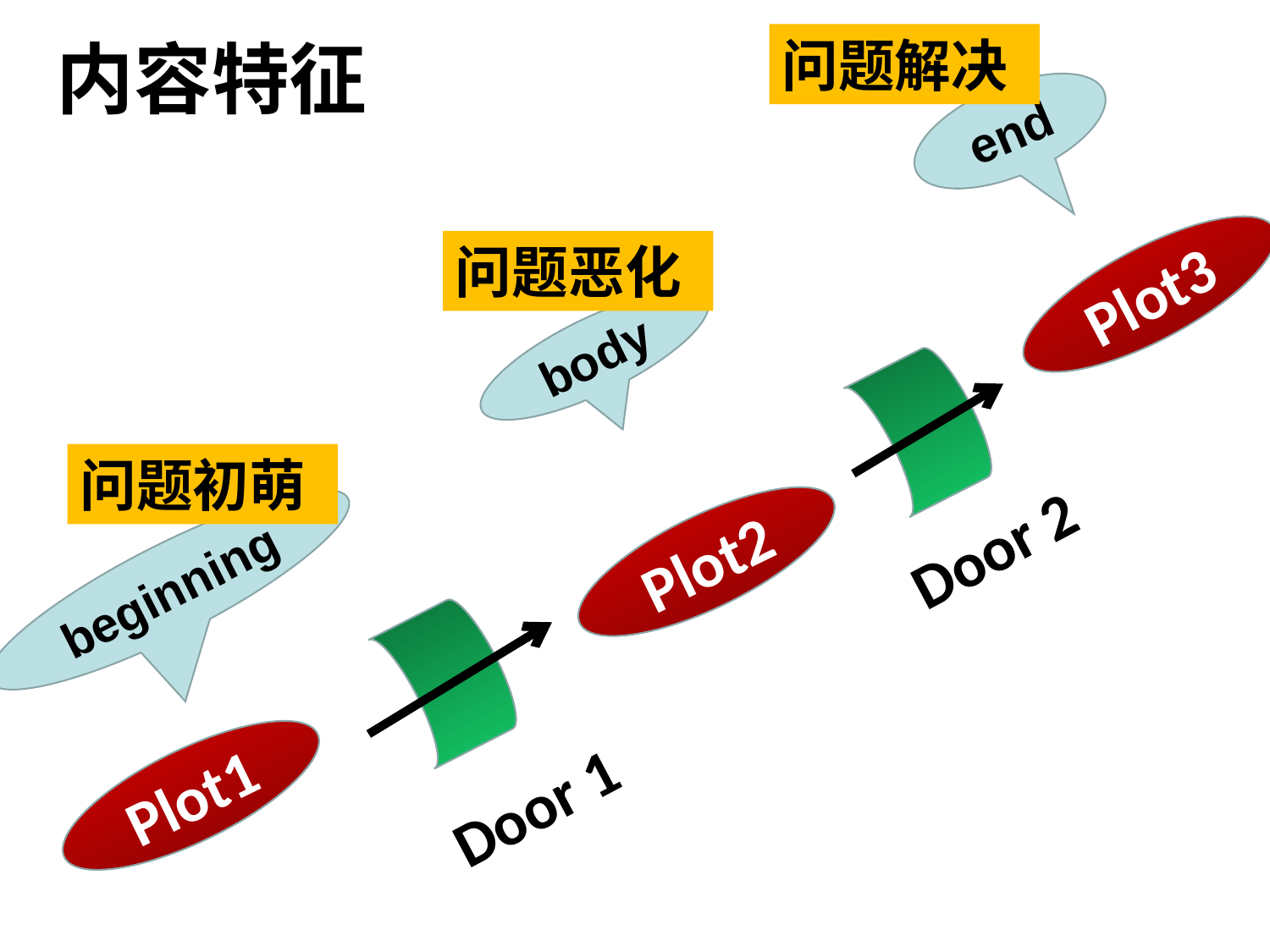

内容特征
问题解决
end
问题恶化
Plot3
body

问题初萌
Door 2
Plot2
beginning

Door 1
Plot1